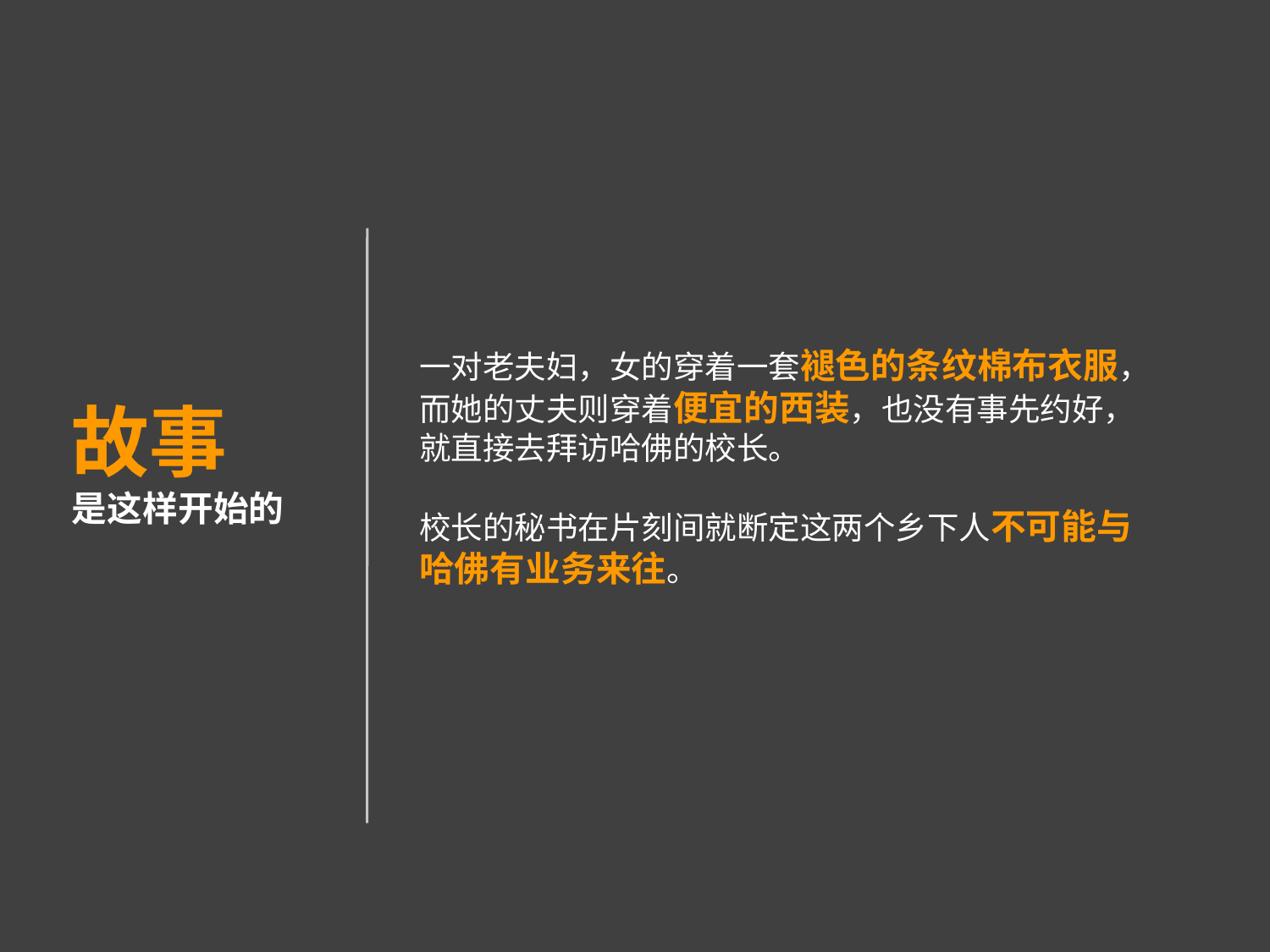

一对老夫妇，女的穿着一套褪色的条纹棉布衣服，
而她的丈夫则穿着便宜的西装，也没有事先约好，
就直接去拜访哈佛的校长。

校长的秘书在片刻间就断定这两个乡下人不可能与
哈佛有业务来往。

故事
是这样开始的